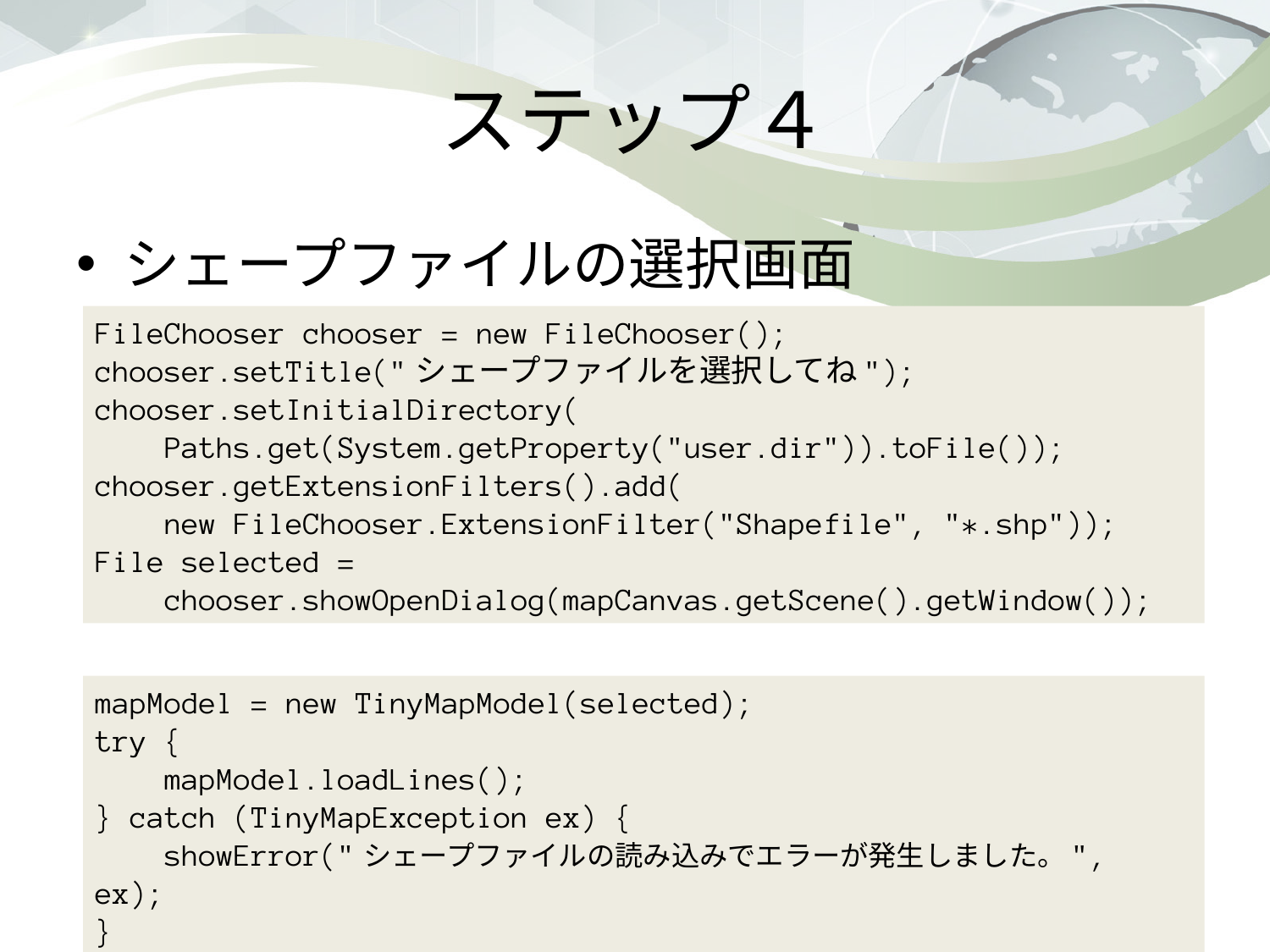

# ステップ４
シェープファイルの選択画面
FileChooser chooser = new FileChooser();
chooser.setTitle("シェープファイルを選択してね");
chooser.setInitialDirectory(
    Paths.get(System.getProperty("user.dir")).toFile());
chooser.getExtensionFilters().add(
    new FileChooser.ExtensionFilter("Shapefile", "*.shp"));
File selected =
    chooser.showOpenDialog(mapCanvas.getScene().getWindow());
mapModel = new TinyMapModel(selected);
try {
    mapModel.loadLines();
} catch (TinyMapException ex) {
    showError("シェープファイルの読み込みでエラーが発生しました。", ex);
}